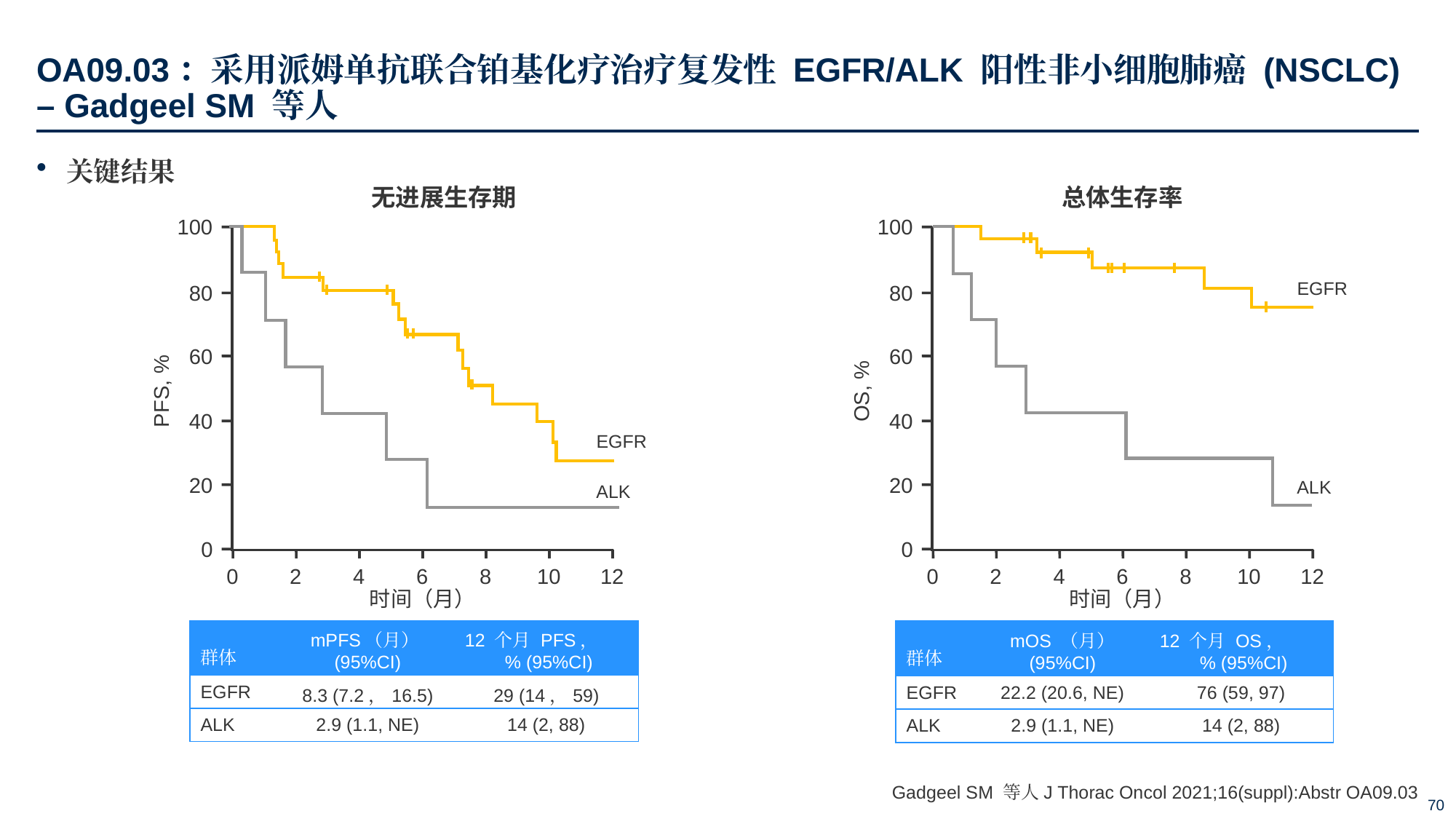

# OA09.03：采用派姆单抗联合铂基化疗治疗复发性 EGFR/ALK 阳性非小细胞肺癌 (NSCLC) – Gadgeel SM 等人
关键结果
无进展生存期
总体生存率
100

80

60

PFS, %
40

20

0

100

80

60

OS, %
40

20

0

EGFR
EGFR
ALK
ALK

0
2
4
6
8
10
12
时间（月）

0
2
4
6
8
10
12
时间（月）
| 群体 | mPFS（月）(95%CI) | 12 个月 PFS， % (95%CI) |
| --- | --- | --- |
| EGFR | 8.3 (7.2，16.5) | 29 (14，59) |
| ALK | 2.9 (1.1, NE) | 14 (2, 88) |
| 群体 | mOS （月） (95%CI) | 12 个月 OS， % (95%CI) |
| --- | --- | --- |
| EGFR | 22.2 (20.6, NE) | 76 (59, 97) |
| ALK | 2.9 (1.1, NE) | 14 (2, 88) |
Gadgeel SM 等人J Thorac Oncol 2021;16(suppl):Abstr OA09.03